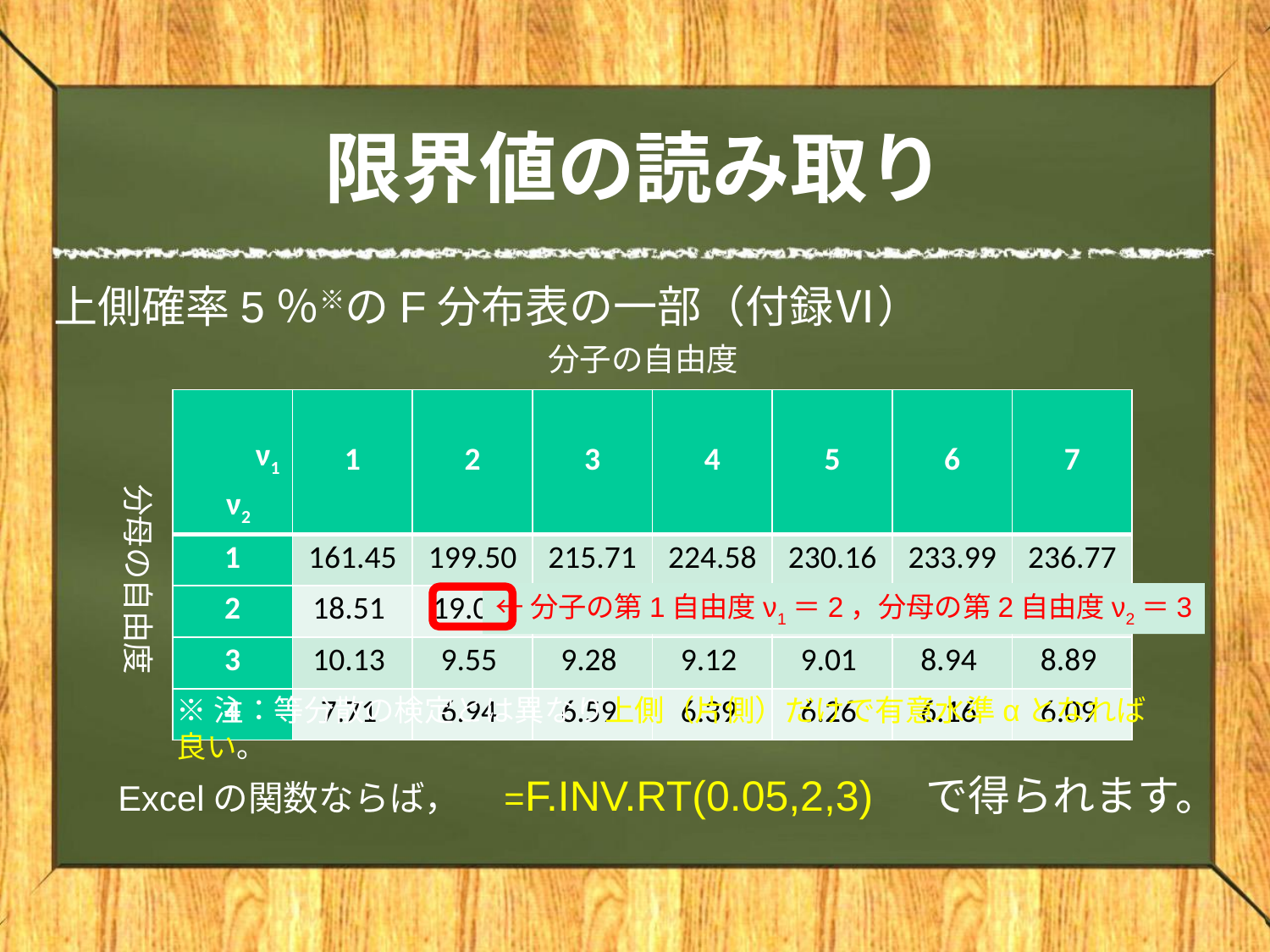

# 限界値の読み取り
上側確率5％※のF分布表の一部（付録Ⅵ）
分子の自由度
| ν1 　ν2 | 1 | 2 | 3 | 4 | 5 | 6 | 7 |
| --- | --- | --- | --- | --- | --- | --- | --- |
| 1 | 161.45 | 199.50 | 215.71 | 224.58 | 230.16 | 233.99 | 236.77 |
| 2 | 18.51 | 19.00 | 19.16 | 19.25 | 19.30 | 19.33 | 19.35 |
| 3 | 10.13 | 9.55 | 9.28 | 9.12 | 9.01 | 8.94 | 8.89 |
| 4 | 7.71 | 6.94 | 6.59 | 6.39 | 6.26 | 6.16 | 6.09 |
分母の自由度
←分子の第1自由度ν1＝2，分母の第2自由度ν2＝3

※注：等分散の検定とは異なり上側（片側）だけで有意水準αとなれば良い。
Excelの関数ならば，　=F.INV.RT(0.05,2,3)　で得られます。